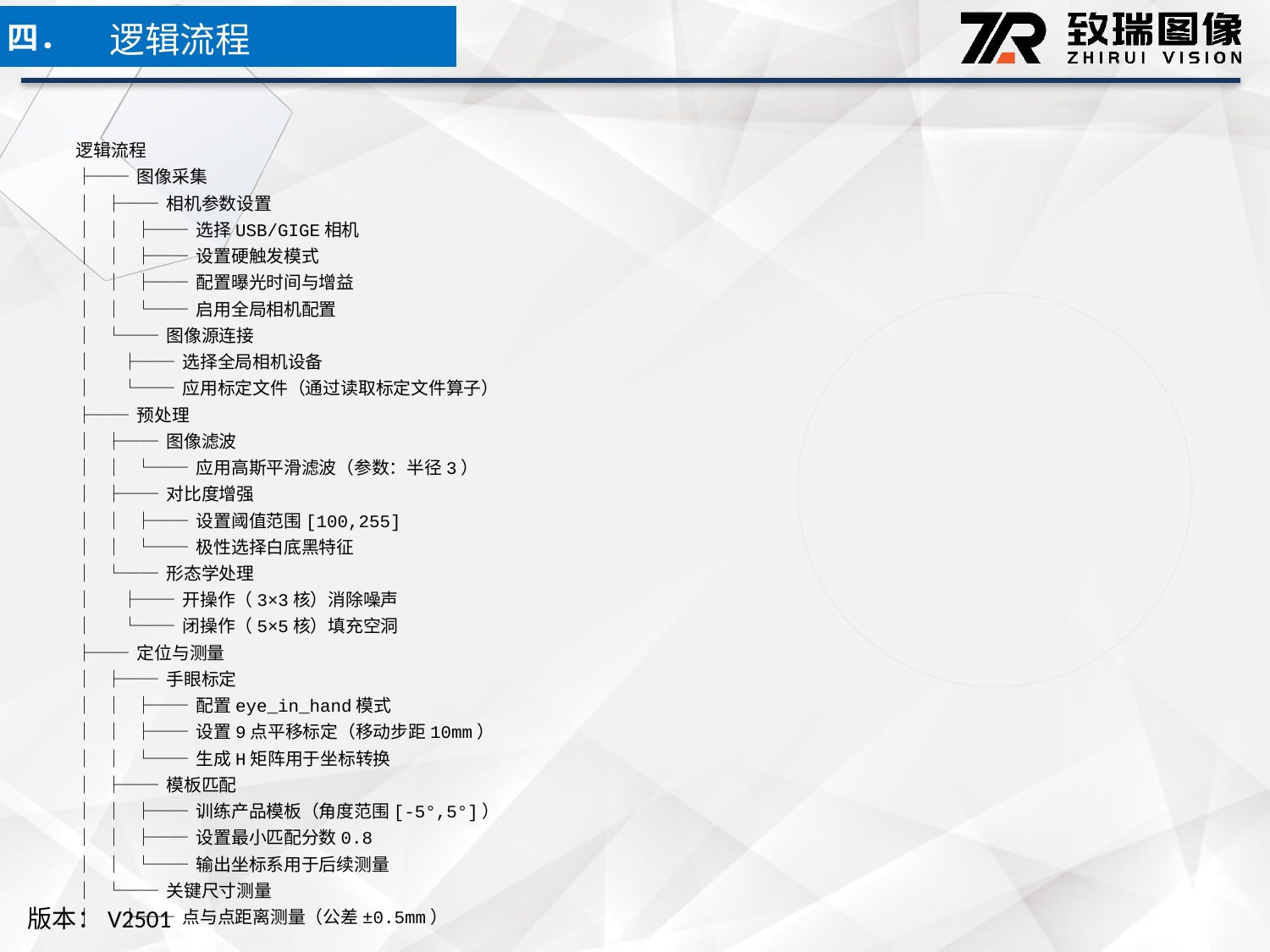

逻辑流程
四．

逻辑流程
├── 图像采集
│   ├── 相机参数设置
│   │   ├── 选择USB/GIGE相机
│   │   ├── 设置硬触发模式
│   │   ├── 配置曝光时间与增益
│   │   └── 启用全局相机配置
│   └── 图像源连接
│       ├── 选择全局相机设备
│       └── 应用标定文件（通过读取标定文件算子）
├── 预处理
│   ├── 图像滤波
│   │   └── 应用高斯平滑滤波（参数：半径3）
│   ├── 对比度增强
│   │   ├── 设置阈值范围[100,255]
│   │   └── 极性选择白底黑特征
│   └── 形态学处理
│       ├── 开操作（3×3核）消除噪声
│       └── 闭操作（5×5核）填充空洞
├── 定位与测量
│   ├── 手眼标定
│   │   ├── 配置eye_in_hand模式
│   │   ├── 设置9点平移标定（移动步距10mm）
│   │   └── 生成H矩阵用于坐标转换
│   ├── 模板匹配
│   │   ├── 训练产品模板（角度范围[-5°,5°]）
│   │   ├── 设置最小匹配分数0.8
│   │   └── 输出坐标系用于后续测量
│   └── 关键尺寸测量
│       ├── 点与点距离测量（公差±0.5mm）